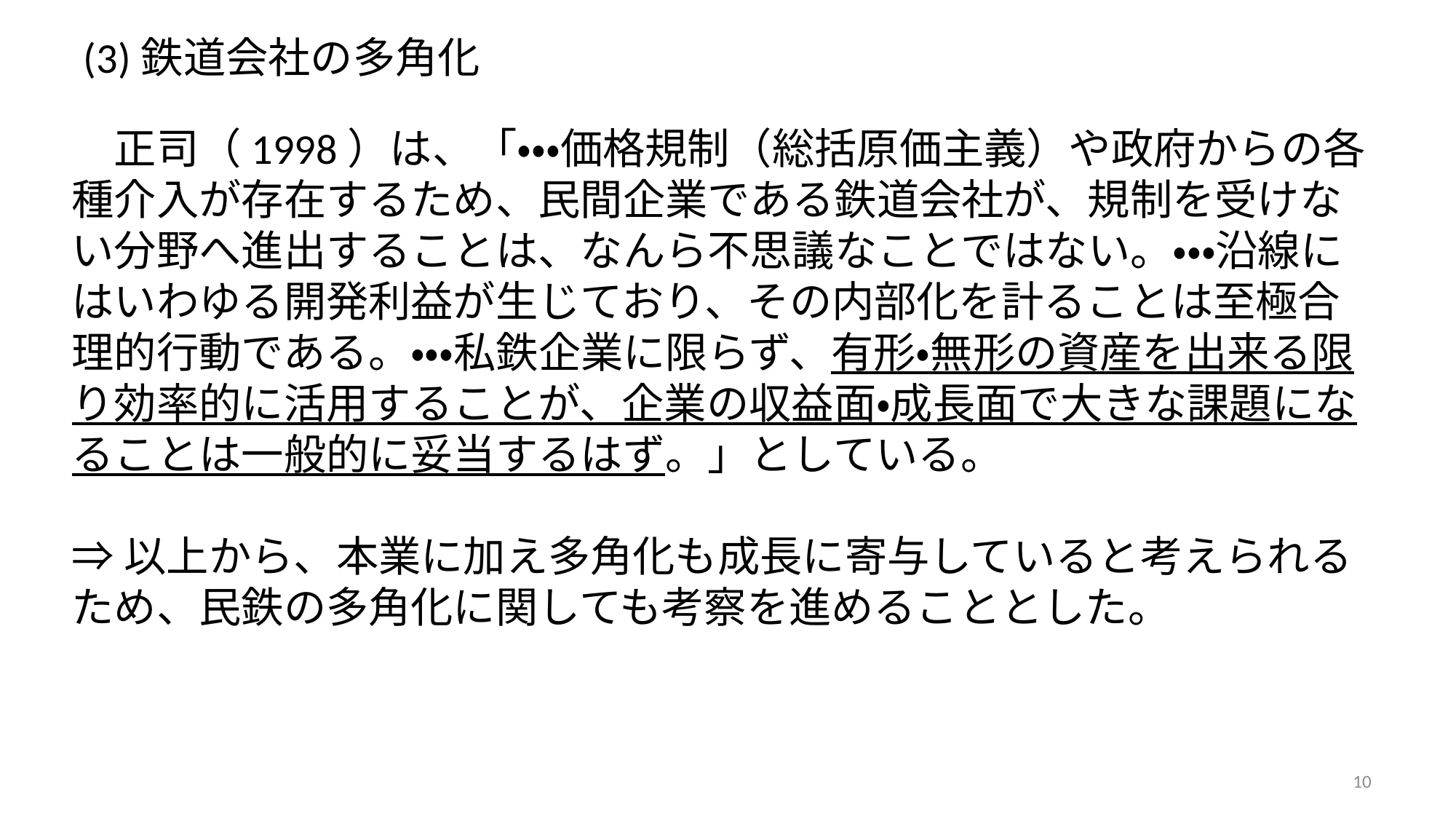

(3)鉄道会社の多角化
　正司（1998）は、「・・・価格規制（総括原価主義）や政府からの各種介入が存在するため、民間企業である鉄道会社が、規制を受けない分野へ進出することは、なんら不思議なことではない。・・・沿線にはいわゆる開発利益が生じており、その内部化を計ることは至極合理的行動である。・・・私鉄企業に限らず、有形・無形の資産を出来る限り効率的に活用することが、企業の収益面・成長面で大きな課題になることは一般的に妥当するはず。」としている。

⇒以上から、本業に加え多角化も成長に寄与していると考えられるため、民鉄の多角化に関しても考察を進めることとした。
10